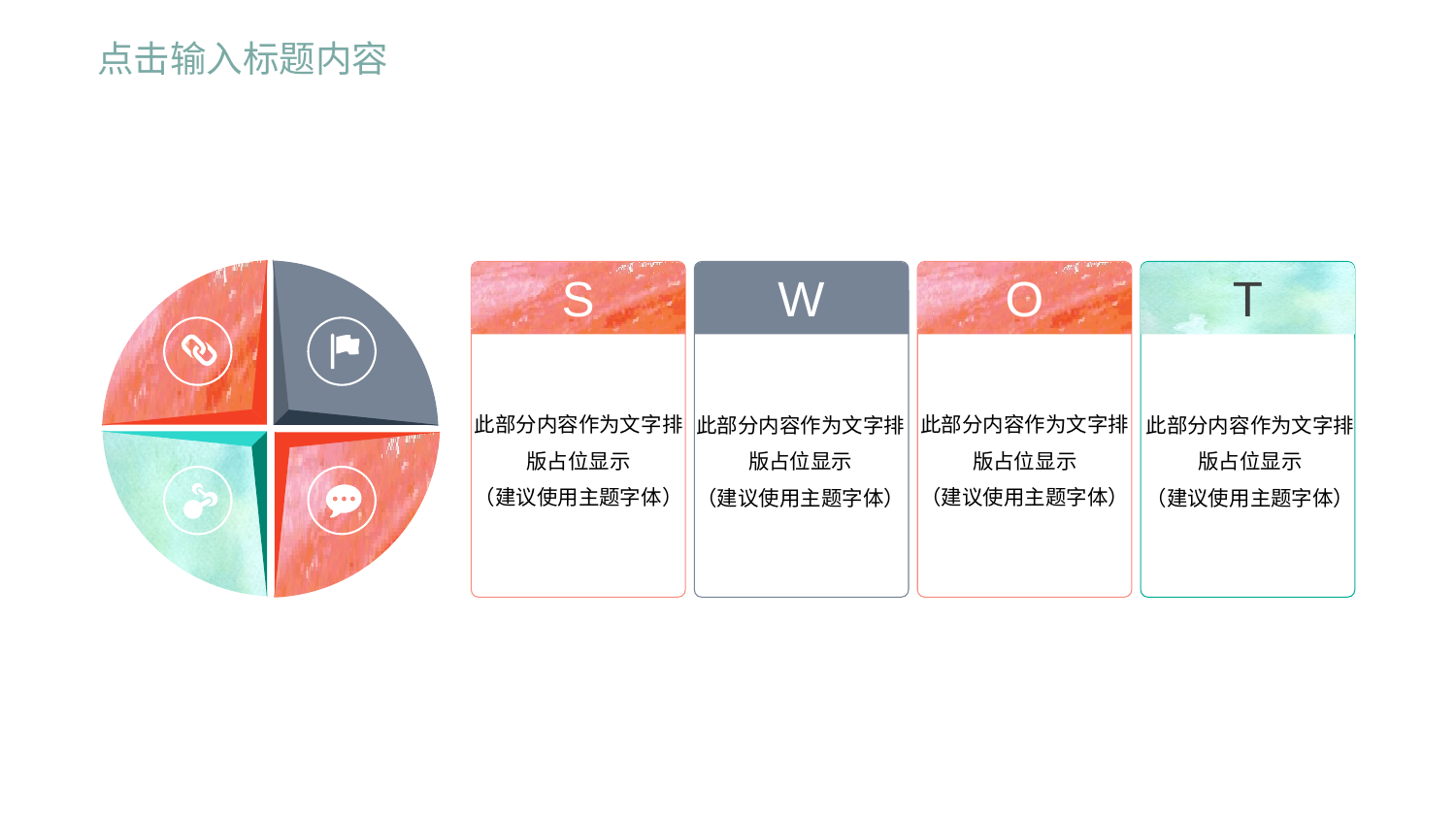

点击输入标题内容

S
此部分内容作为文字排版占位显示
（建议使用主题字体）

W
此部分内容作为文字排版占位显示
（建议使用主题字体）

O
此部分内容作为文字排版占位显示
（建议使用主题字体）

T
此部分内容作为文字排版占位显示
（建议使用主题字体）